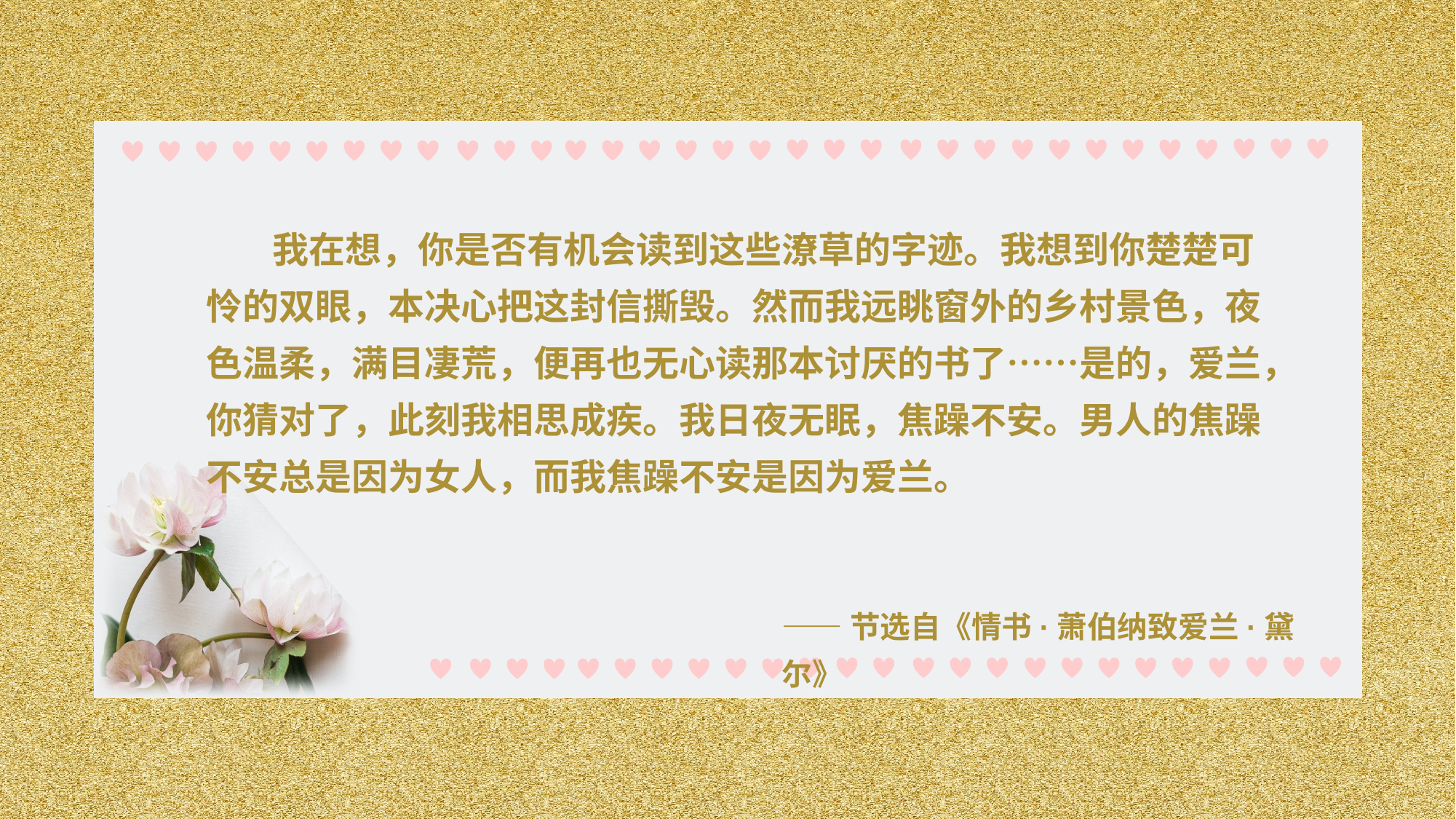

我在想，你是否有机会读到这些潦草的字迹。我想到你楚楚可怜的双眼，本决心把这封信撕毁。然而我远眺窗外的乡村景色，夜色温柔，满目凄荒，便再也无心读那本讨厌的书了……是的，爱兰，你猜对了，此刻我相思成疾。我日夜无眠，焦躁不安。男人的焦躁不安总是因为女人，而我焦躁不安是因为爱兰。
——节选自《情书·萧伯纳致爱兰·黛尔》